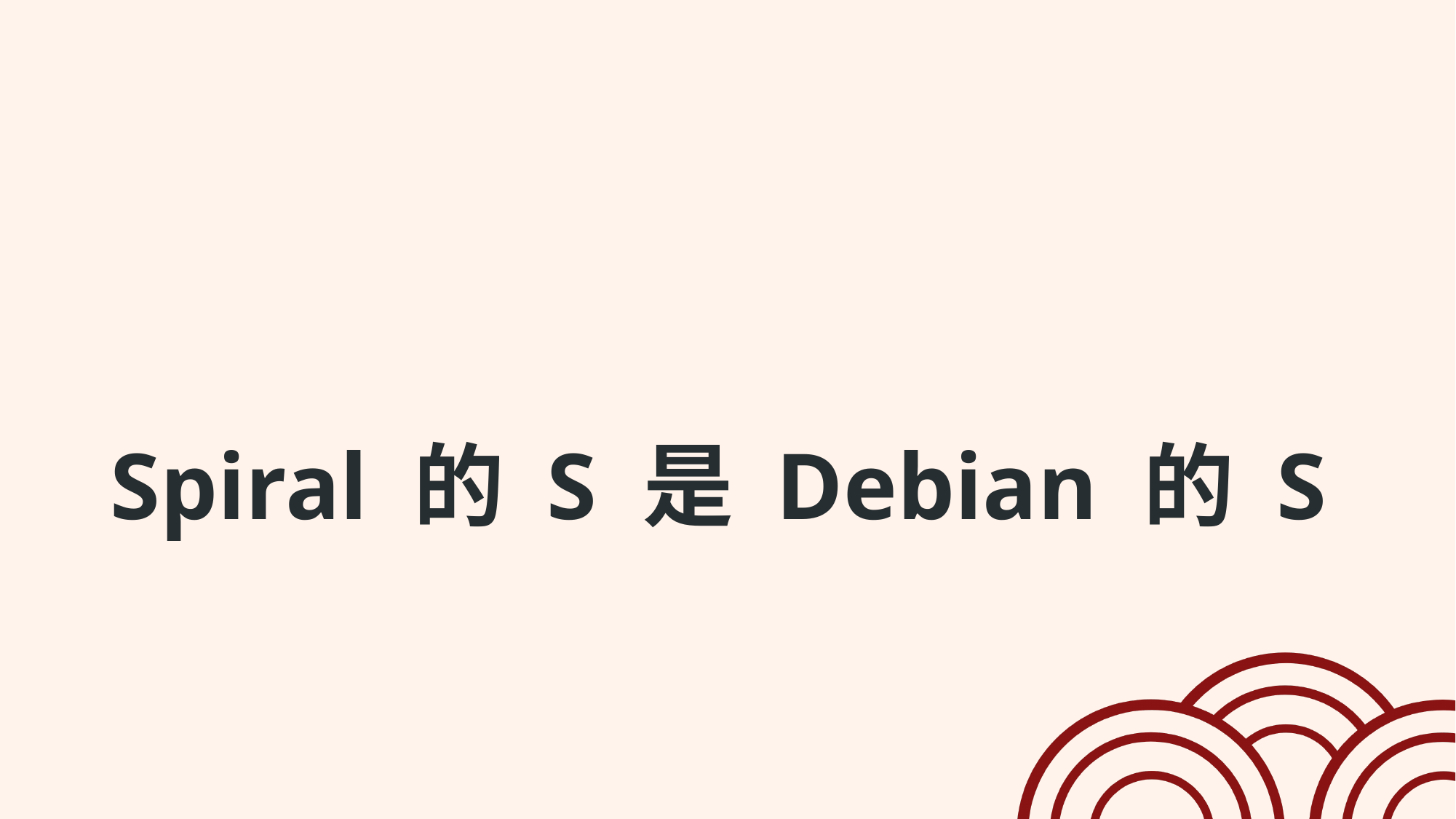

# Spiral 的 S 是 Debian 的 S